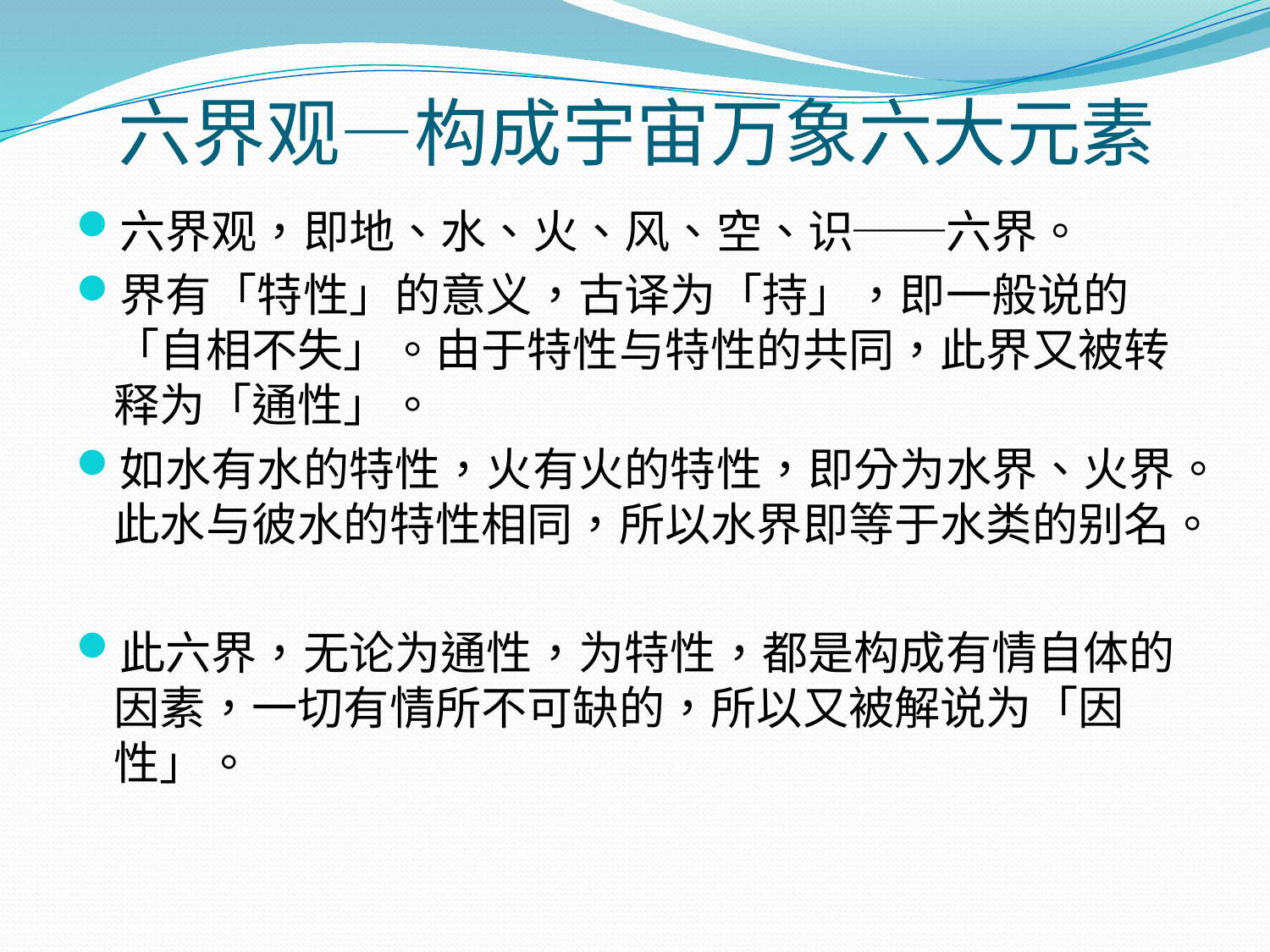

# 六界观—构成宇宙万象六大元素
六界观，即地、水、火、风、空、识──六界。
界有「特性」的意义，古译为「持」，即一般说的「自相不失」。由于特性与特性的共同，此界又被转释为「通性」。
如水有水的特性，火有火的特性，即分为水界、火界。此水与彼水的特性相同，所以水界即等于水类的别名。

此六界，无论为通性，为特性，都是构成有情自体的因素，一切有情所不可缺的，所以又被解说为「因性」。